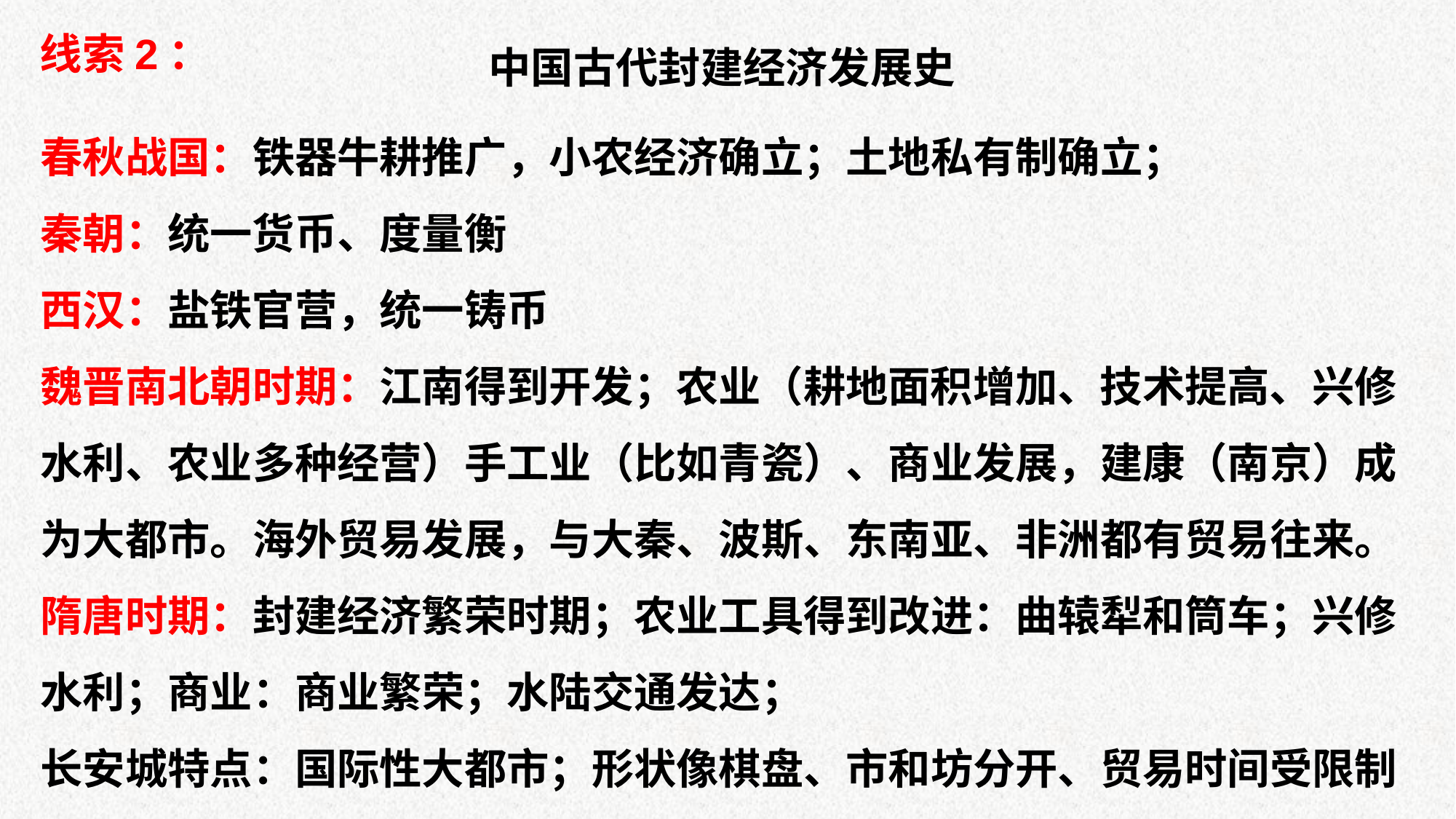

线索2：
中国古代封建经济发展史
春秋战国：铁器牛耕推广，小农经济确立；土地私有制确立；
秦朝：统一货币、度量衡
西汉：盐铁官营，统一铸币
魏晋南北朝时期：江南得到开发；农业（耕地面积增加、技术提高、兴修水利、农业多种经营）手工业（比如青瓷）、商业发展，建康（南京）成为大都市。海外贸易发展，与大秦、波斯、东南亚、非洲都有贸易往来。
隋唐时期：封建经济繁荣时期；农业工具得到改进：曲辕犁和筒车；兴修水利；商业：商业繁荣；水陆交通发达；
长安城特点：国际性大都市；形状像棋盘、市和坊分开、贸易时间受限制